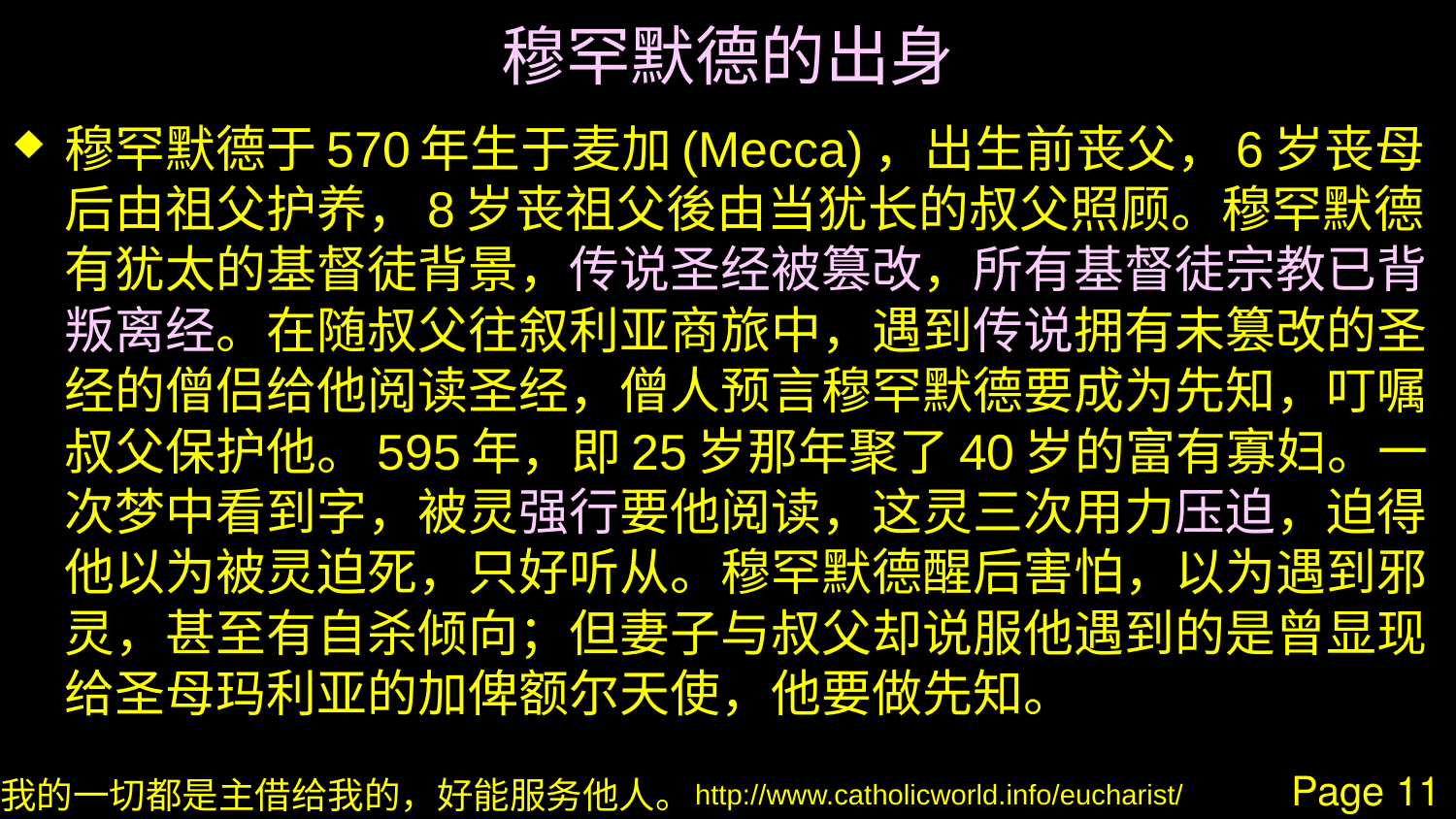

# 穆罕默德的出身
穆罕默德于570年生于麦加(Mecca)，出生前丧父，6岁丧母后由祖父护养，8岁丧祖父後由当犹长的叔父照顾。穆罕默德有犹太的基督徒背景，传说圣经被篡改，所有基督徒宗教已背叛离经。在随叔父往叙利亚商旅中，遇到传说拥有未篡改的圣经的僧侣给他阅读圣经，僧人预言穆罕默德要成为先知，叮嘱叔父保护他。595年，即25岁那年聚了40岁的富有寡妇。一次梦中看到字，被灵强行要他阅读，这灵三次用力压迫，迫得他以为被灵迫死，只好听从。穆罕默德醒后害怕，以为遇到邪灵，甚至有自杀倾向；但妻子与叔父却说服他遇到的是曾显现给圣母玛利亚的加俾额尔天使，他要做先知。